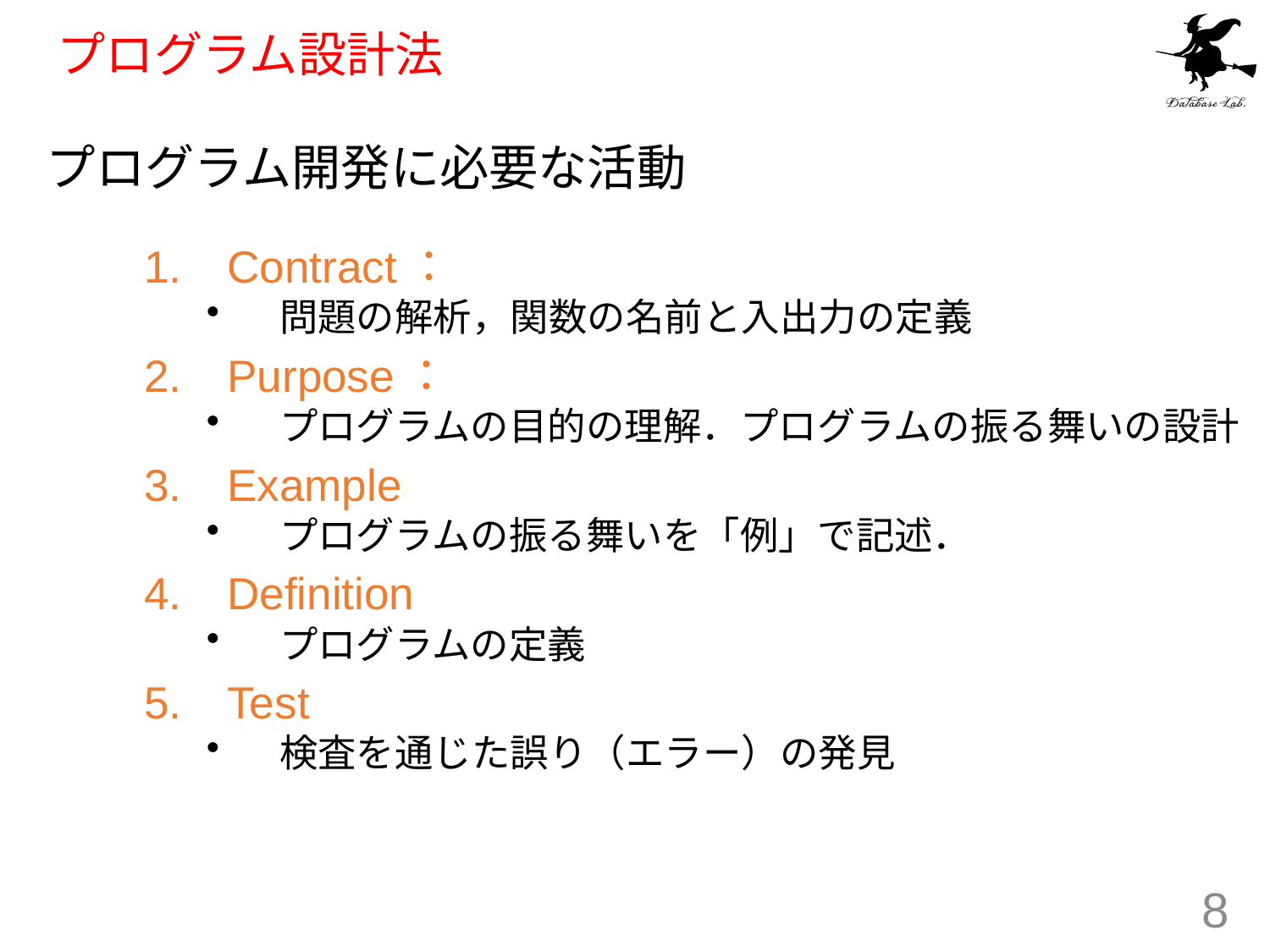

# プログラム設計法
プログラム開発に必要な活動

Contract：
問題の解析，関数の名前と入出力の定義
Purpose：
プログラムの目的の理解．プログラムの振る舞いの設計
Example
プログラムの振る舞いを「例」で記述．
Definition
プログラムの定義
Test
検査を通じた誤り（エラー）の発見
8